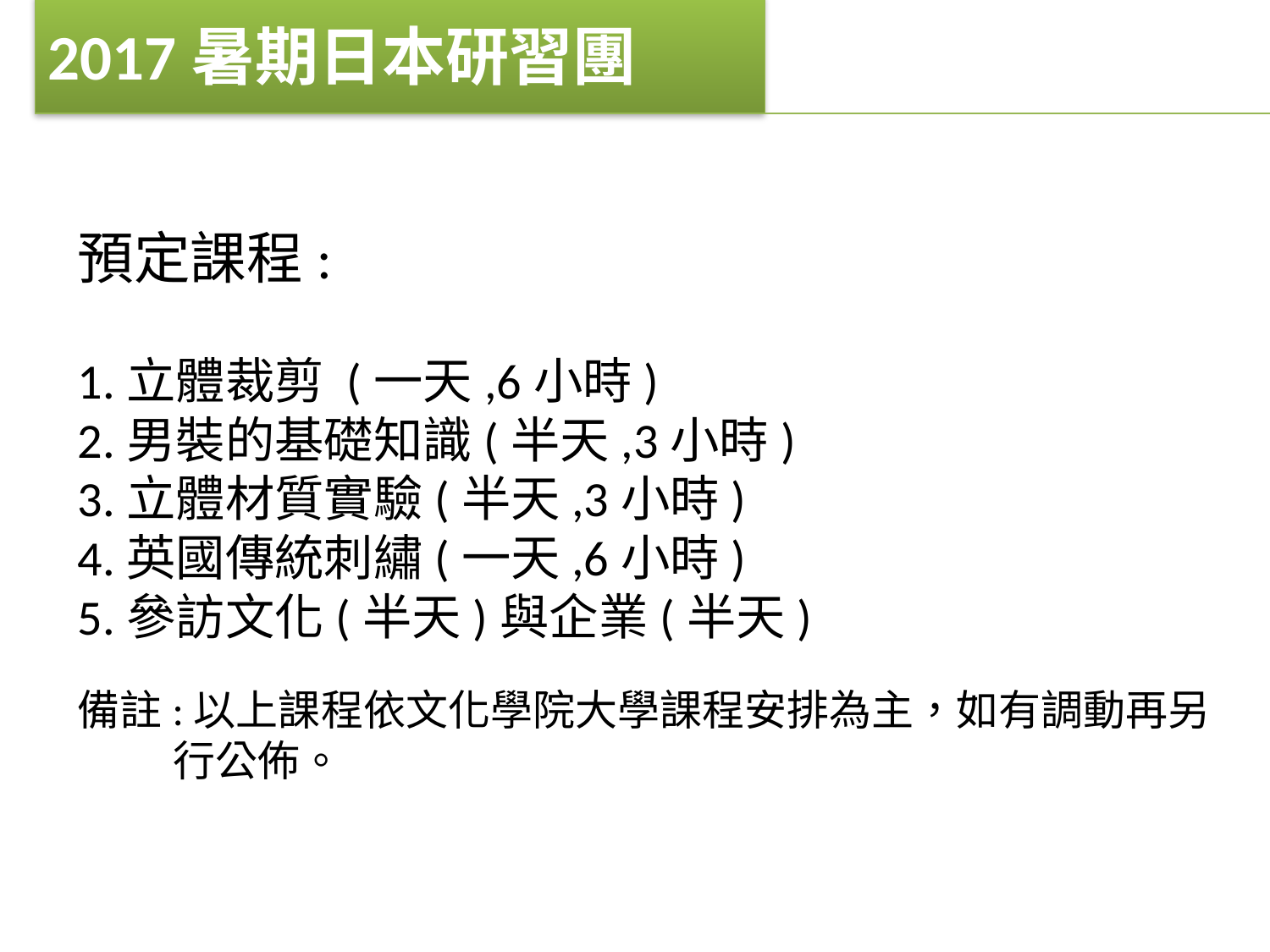

2017暑期日本研習團
預定課程:

1.立體裁剪 (一天,6小時)
2.男裝的基礎知識(半天,3小時)
3.立體材質實驗(半天,3小時)
4.英國傳統刺繡(一天,6小時)
5.參訪文化(半天)與企業(半天)

備註:以上課程依文化學院大學課程安排為主，如有調動再另
         行公佈。